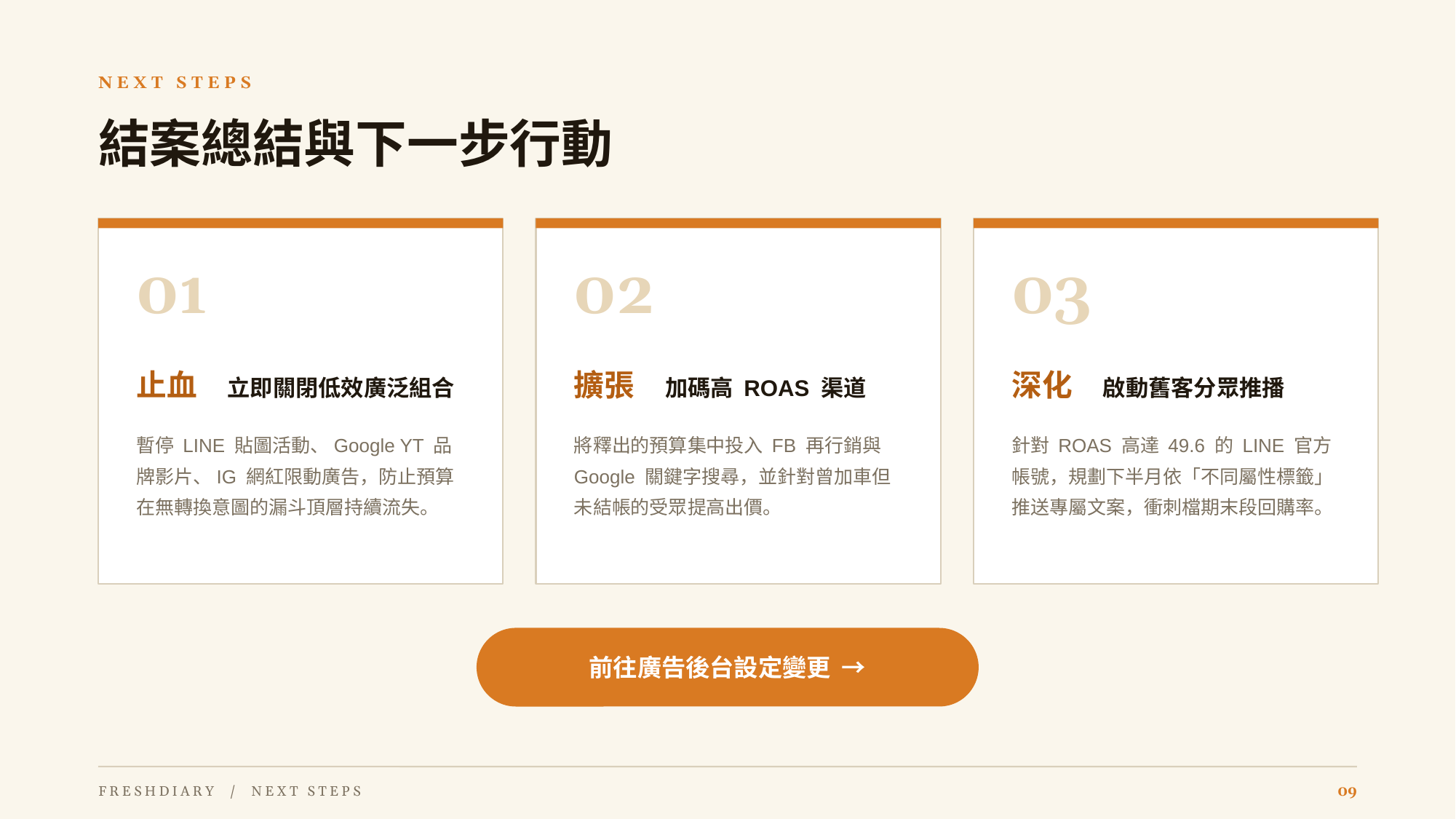

NEXT STEPS
結案總結與下一步行動

01
02
03
止血　立即關閉低效廣泛組合
擴張　加碼高 ROAS 渠道
深化　啟動舊客分眾推播
暫停 LINE 貼圖活動、Google YT 品牌影片、IG 網紅限動廣告，防止預算在無轉換意圖的漏斗頂層持續流失。
將釋出的預算集中投入 FB 再行銷與 Google 關鍵字搜尋，並針對曾加車但未結帳的受眾提高出價。
針對 ROAS 高達 49.6 的 LINE 官方帳號，規劃下半月依「不同屬性標籤」推送專屬文案，衝刺檔期末段回購率。

前往廣告後台設定變更  →

FRESHDIARY  /  NEXT STEPS
09